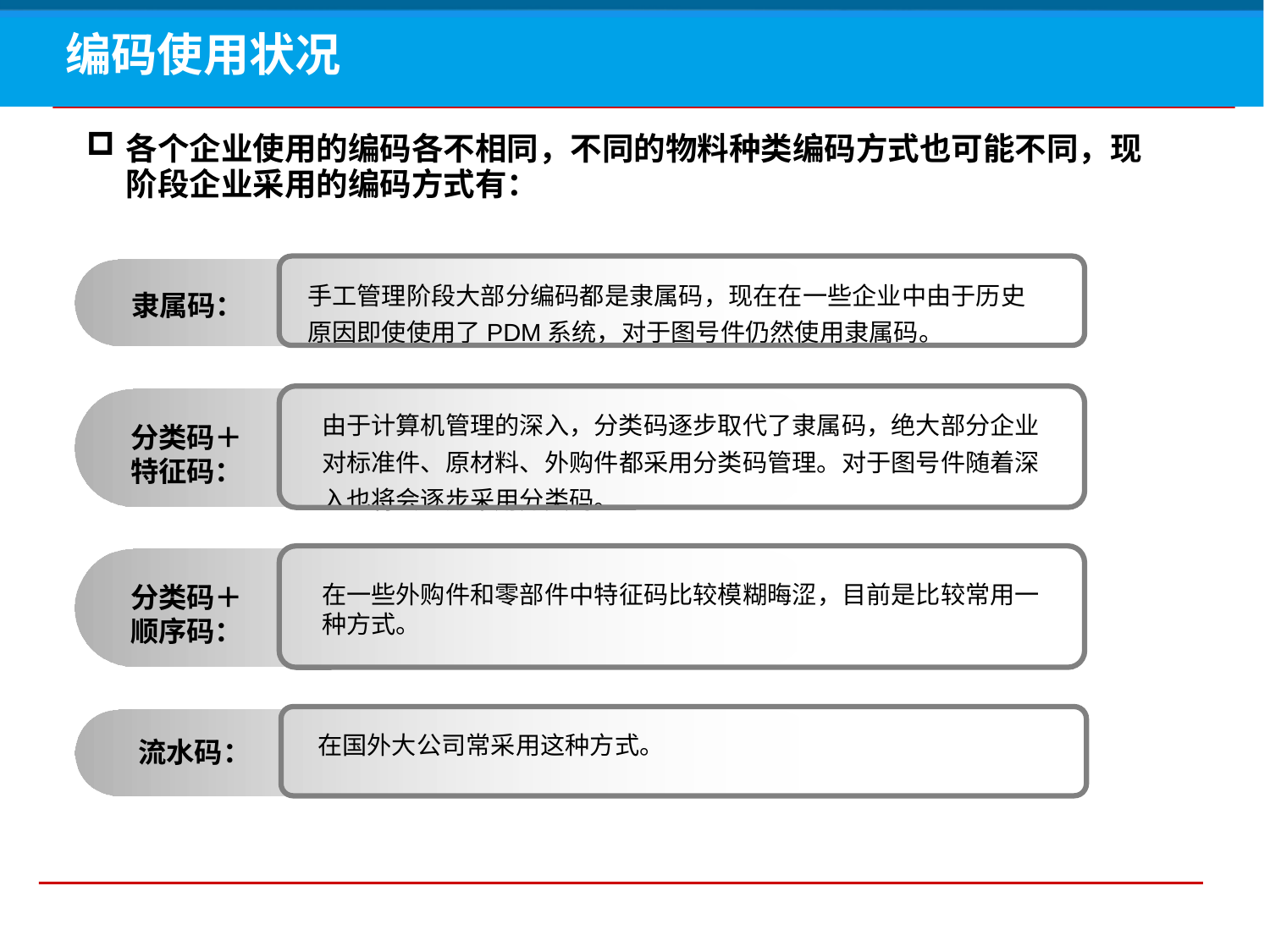

# 编码使用状况
各个企业使用的编码各不相同，不同的物料种类编码方式也可能不同，现阶段企业采用的编码方式有：

手工管理阶段大部分编码都是隶属码，现在在一些企业中由于历史原因即使使用了PDM系统，对于图号件仍然使用隶属码。
隶属码：

由于计算机管理的深入，分类码逐步取代了隶属码，绝大部分企业对标准件、原材料、外购件都采用分类码管理。对于图号件随着深入也将会逐步采用分类码。
分类码＋
特征码：

在一些外购件和零部件中特征码比较模糊晦涩，目前是比较常用一种方式。
分类码＋
顺序码：

在国外大公司常采用这种方式。
流水码：